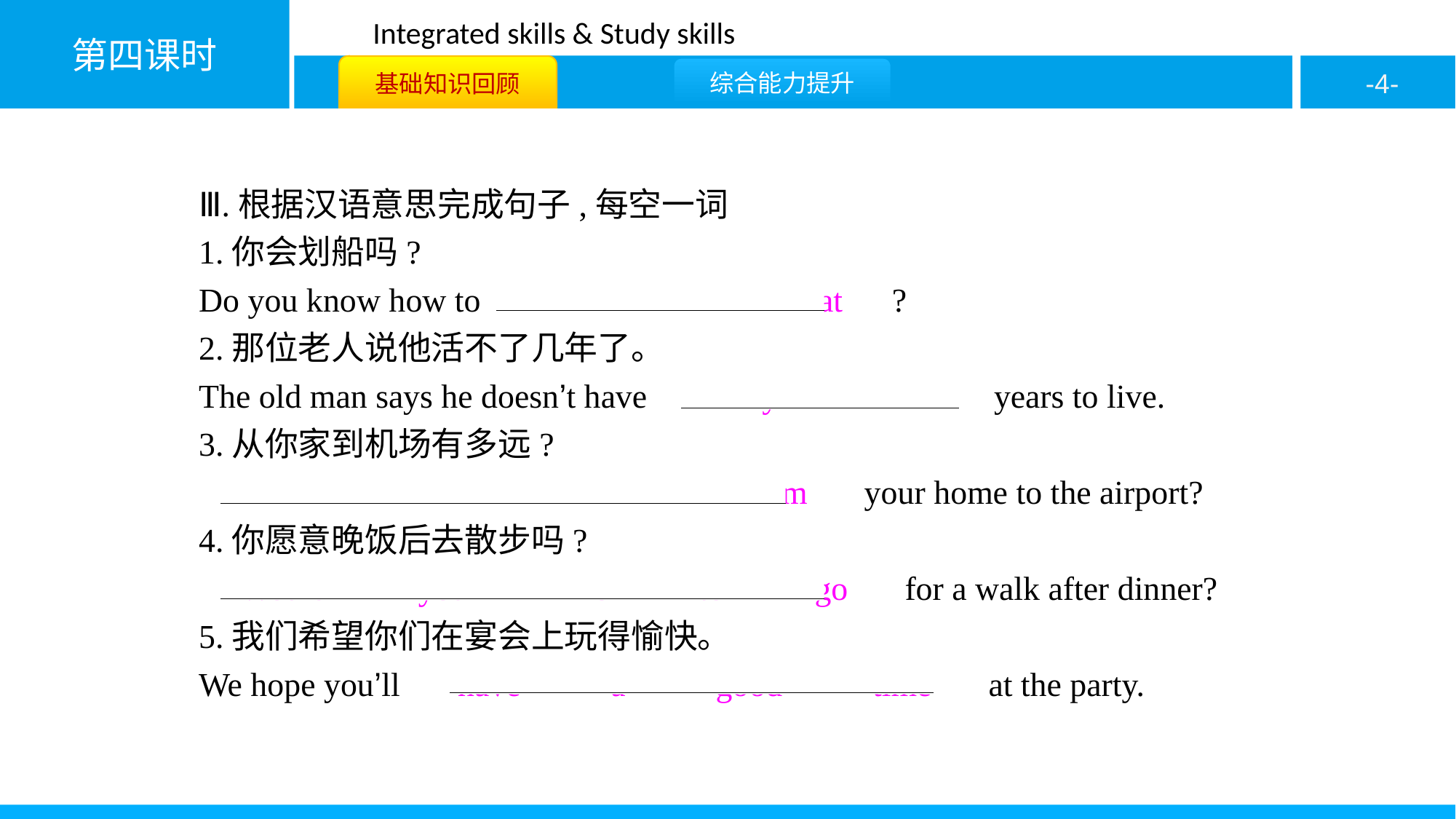

Ⅲ.根据汉语意思完成句子,每空一词
1.你会划船吗?
Do you know how to 　row　 　a　 　boat　?
2.那位老人说他活不了几年了。
The old man says he doesn’t have 　many　 　more　 years to live.
3.从你家到机场有多远?
　How　 　far　 　is　 　it　 　from　 your home to the airport?
4.你愿意晚饭后去散步吗?
　Would　 　you　 　like　 　to　 　go　 for a walk after dinner?
5.我们希望你们在宴会上玩得愉快。
We hope you’ll 　have　 　a　 　good　 　time　 at the party.